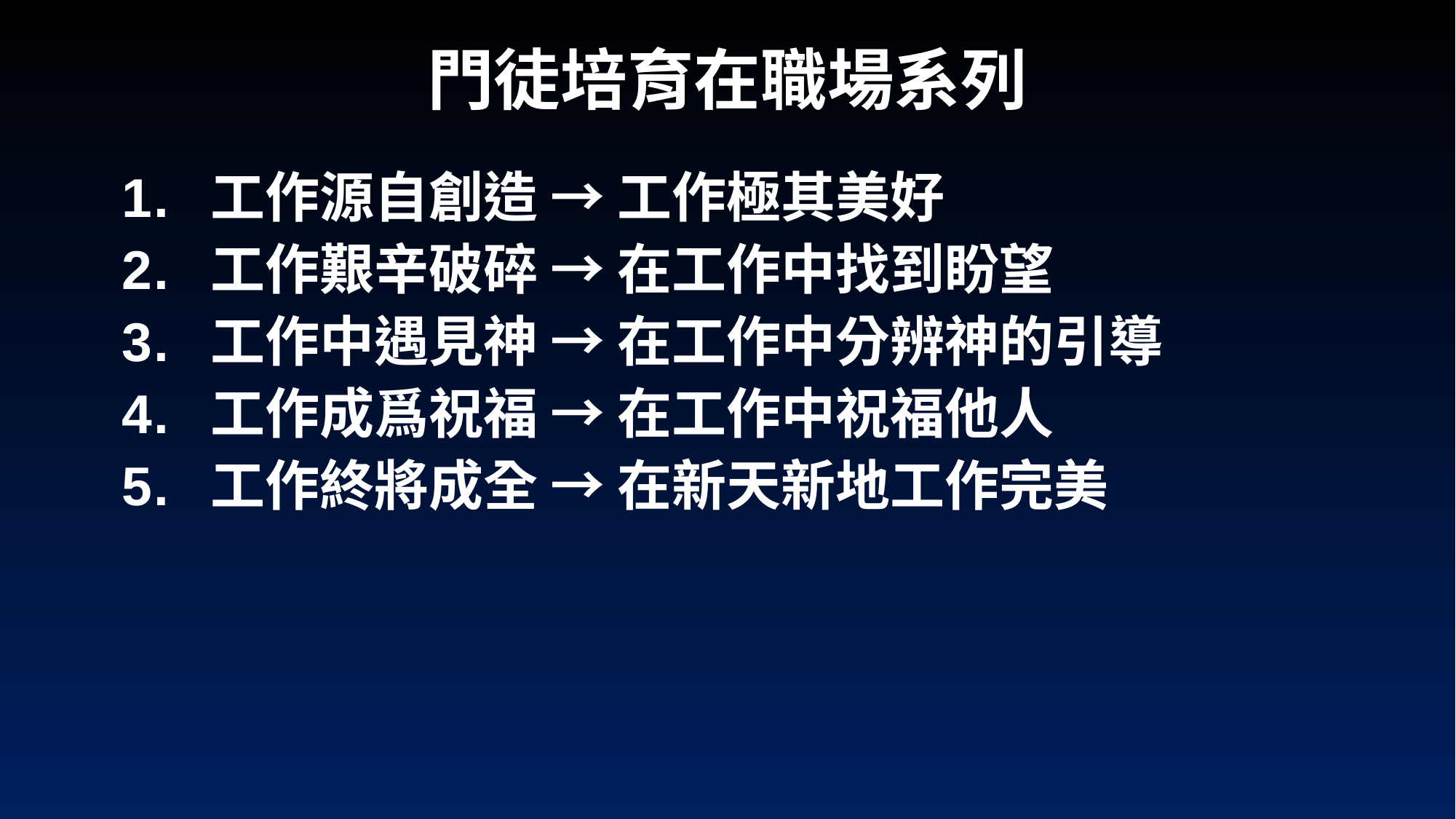

# 門徒培育在職場系列
工作源自創造 → 工作極其美好
工作艱辛破碎 → 在工作中找到盼望
工作中遇見神 → 在工作中分辨神的引導
工作成爲祝福 → 在工作中祝福他人
工作終將成全 → 在新天新地工作完美